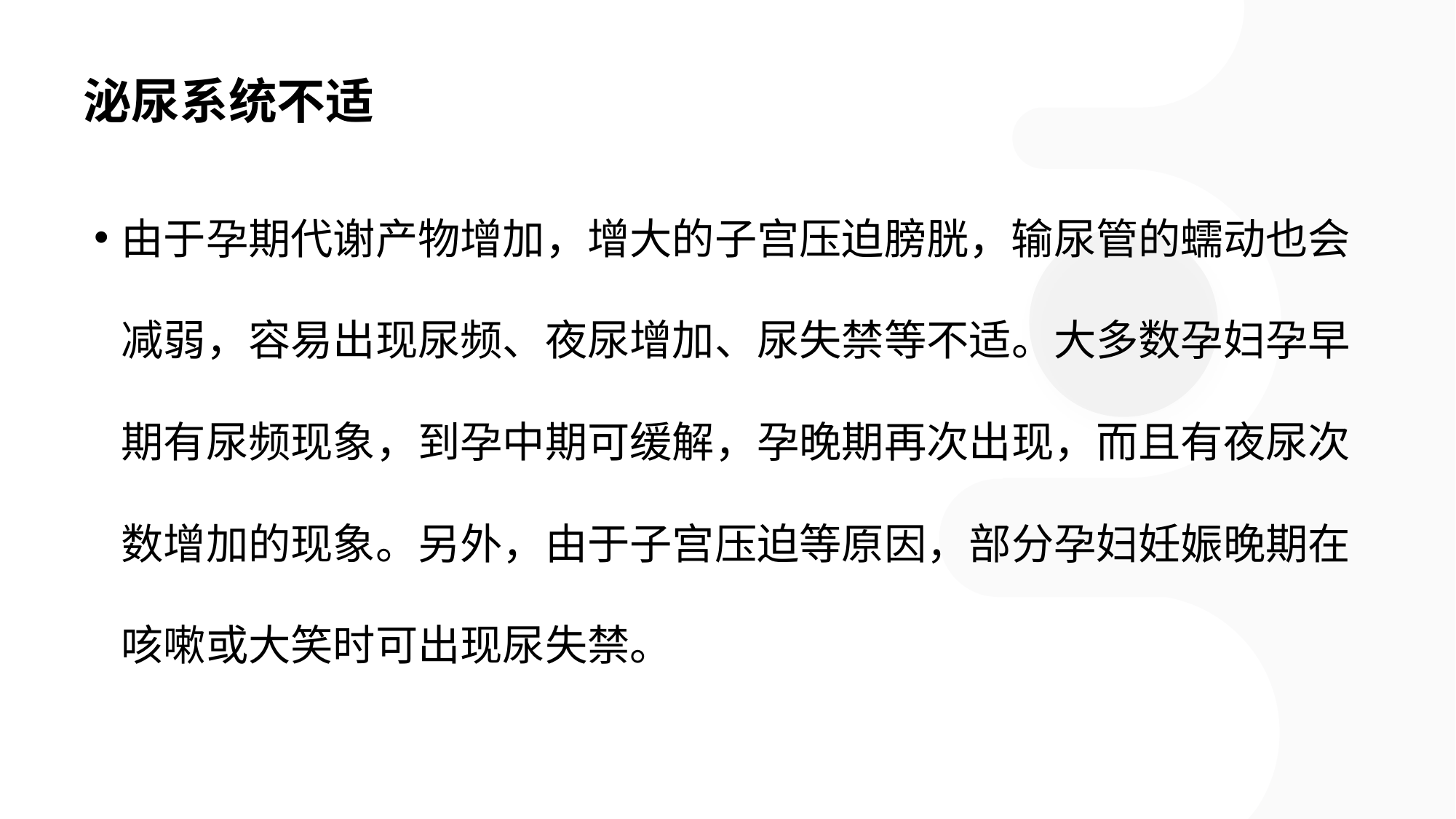

# 泌尿系统不适
由于孕期代谢产物增加，增大的子宫压迫膀胱，输尿管的蠕动也会减弱，容易出现尿频、夜尿增加、尿失禁等不适。大多数孕妇孕早期有尿频现象，到孕中期可缓解，孕晚期再次出现，而且有夜尿次数增加的现象。另外，由于子宫压迫等原因，部分孕妇妊娠晚期在咳嗽或大笑时可出现尿失禁。